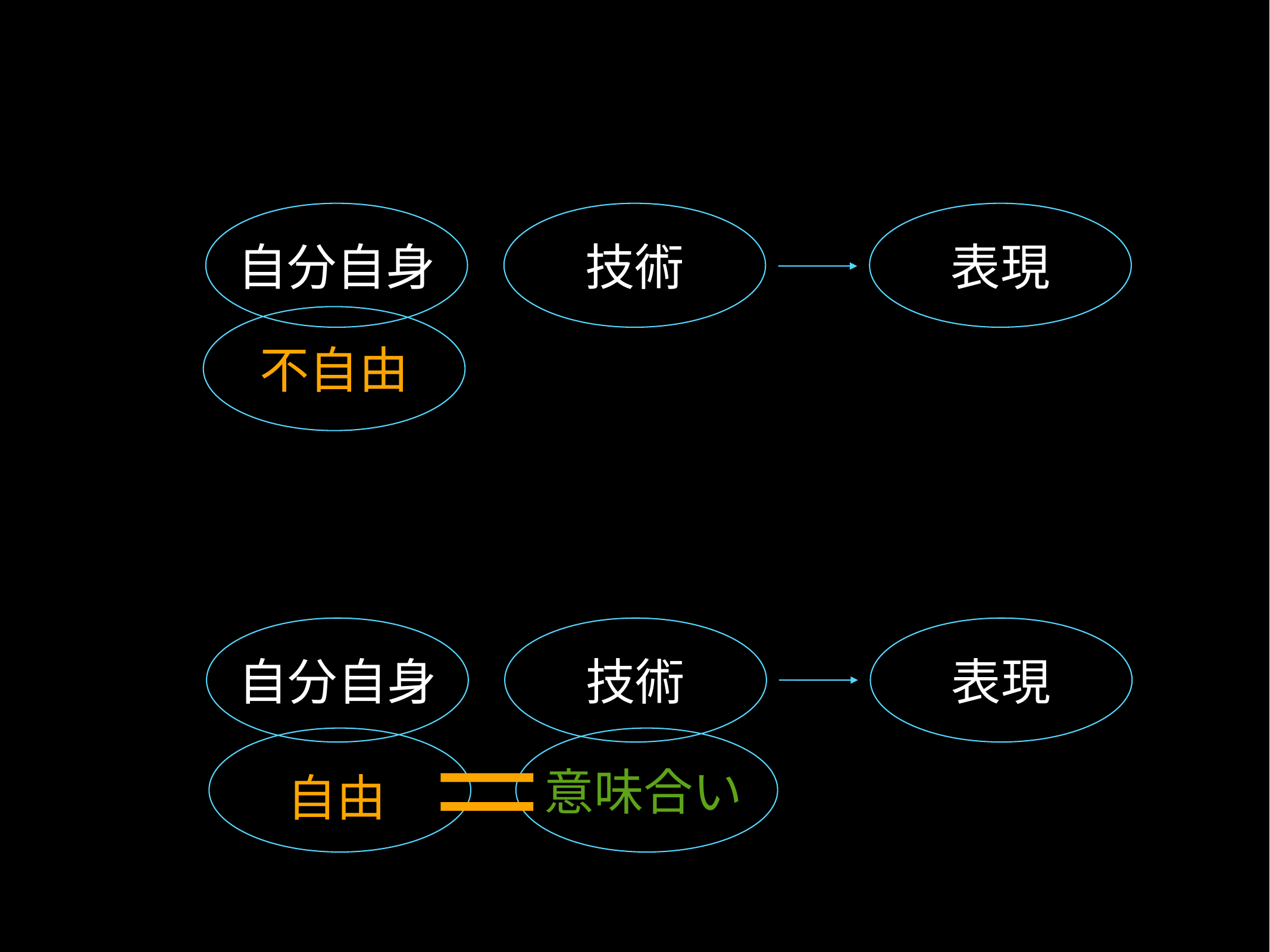

あるがままを同じように描く
意味合いを理解した上で描く

自分自身
技術
表現

不自由

自分自身
技術
表現

＝

意味合い
自由